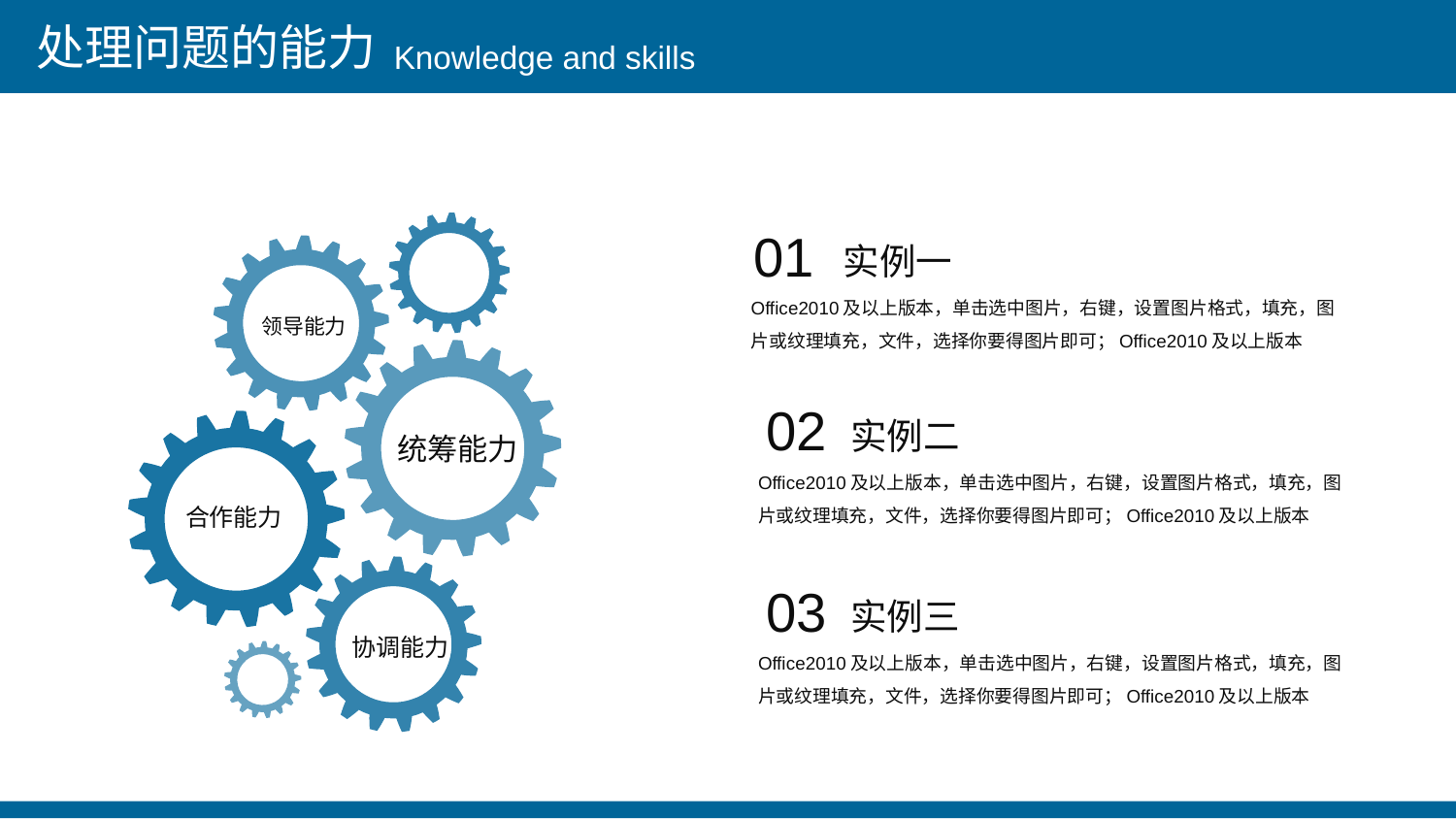

处理问题的能力
Knowledge and skills

01
实例一

Office2010及以上版本，单击选中图片，右键，设置图片格式，填充，图片或纹理填充，文件，选择你要得图片即可；Office2010及以上版本
领导能力

02
实例二

统筹能力
Office2010及以上版本，单击选中图片，右键，设置图片格式，填充，图片或纹理填充，文件，选择你要得图片即可；Office2010及以上版本
合作能力

03
实例三
协调能力
Office2010及以上版本，单击选中图片，右键，设置图片格式，填充，图片或纹理填充，文件，选择你要得图片即可；Office2010及以上版本